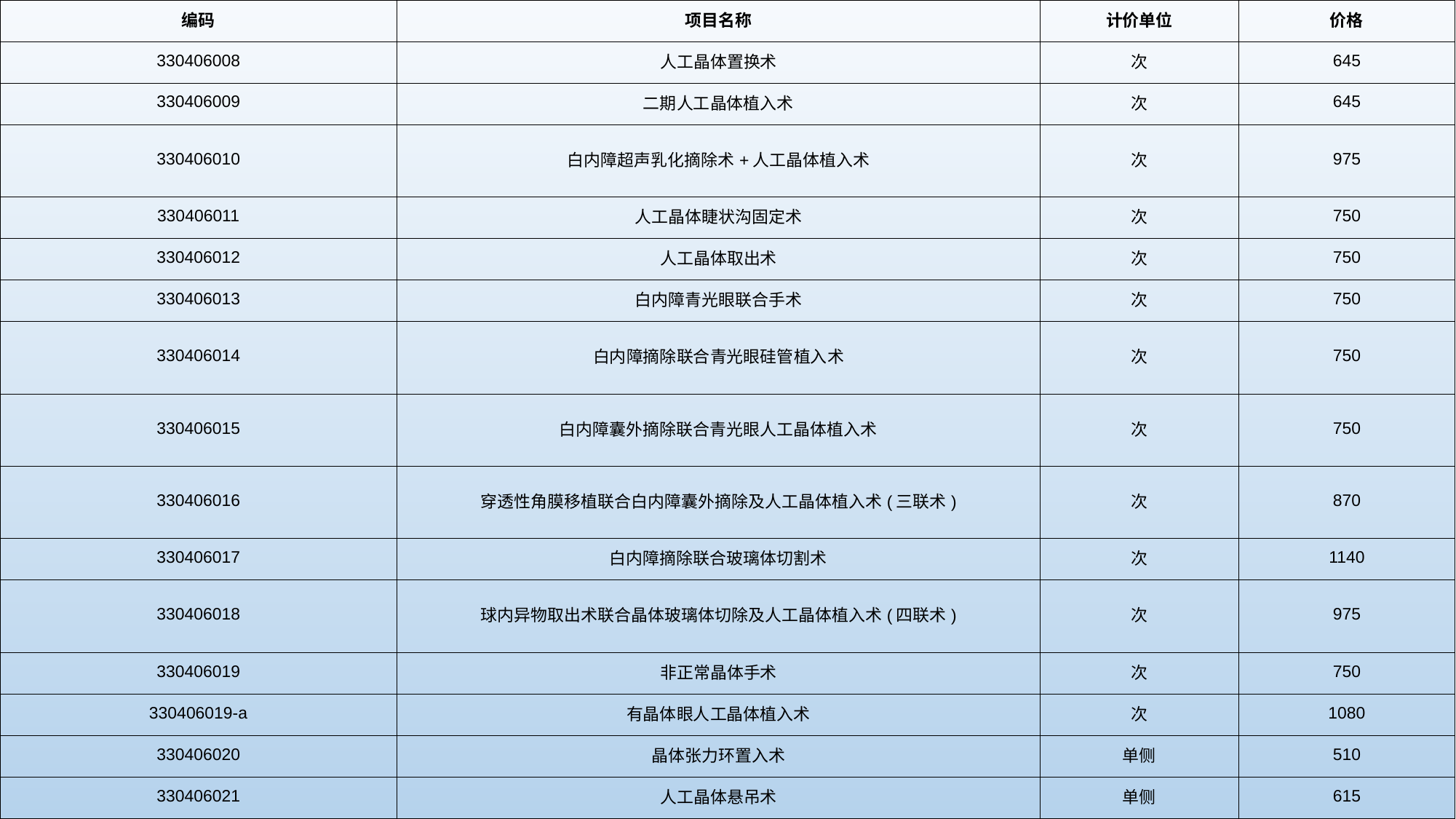

| 编码 | 项目名称 | 计价单位 | 价格 |
| --- | --- | --- | --- |
| 330406008 | 人工晶体置换术 | 次 | 645 |
| 330406009 | 二期人工晶体植入术 | 次 | 645 |
| 330406010 | 白内障超声乳化摘除术+人工晶体植入术 | 次 | 975 |
| 330406011 | 人工晶体睫状沟固定术 | 次 | 750 |
| 330406012 | 人工晶体取出术 | 次 | 750 |
| 330406013 | 白内障青光眼联合手术 | 次 | 750 |
| 330406014 | 白内障摘除联合青光眼硅管植入术 | 次 | 750 |
| 330406015 | 白内障囊外摘除联合青光眼人工晶体植入术 | 次 | 750 |
| 330406016 | 穿透性角膜移植联合白内障囊外摘除及人工晶体植入术(三联术) | 次 | 870 |
| 330406017 | 白内障摘除联合玻璃体切割术 | 次 | 1140 |
| 330406018 | 球内异物取出术联合晶体玻璃体切除及人工晶体植入术(四联术) | 次 | 975 |
| 330406019 | 非正常晶体手术 | 次 | 750 |
| 330406019-a | 有晶体眼人工晶体植入术 | 次 | 1080 |
| 330406020 | 晶体张力环置入术 | 单侧 | 510 |
| 330406021 | 人工晶体悬吊术 | 单侧 | 615 |